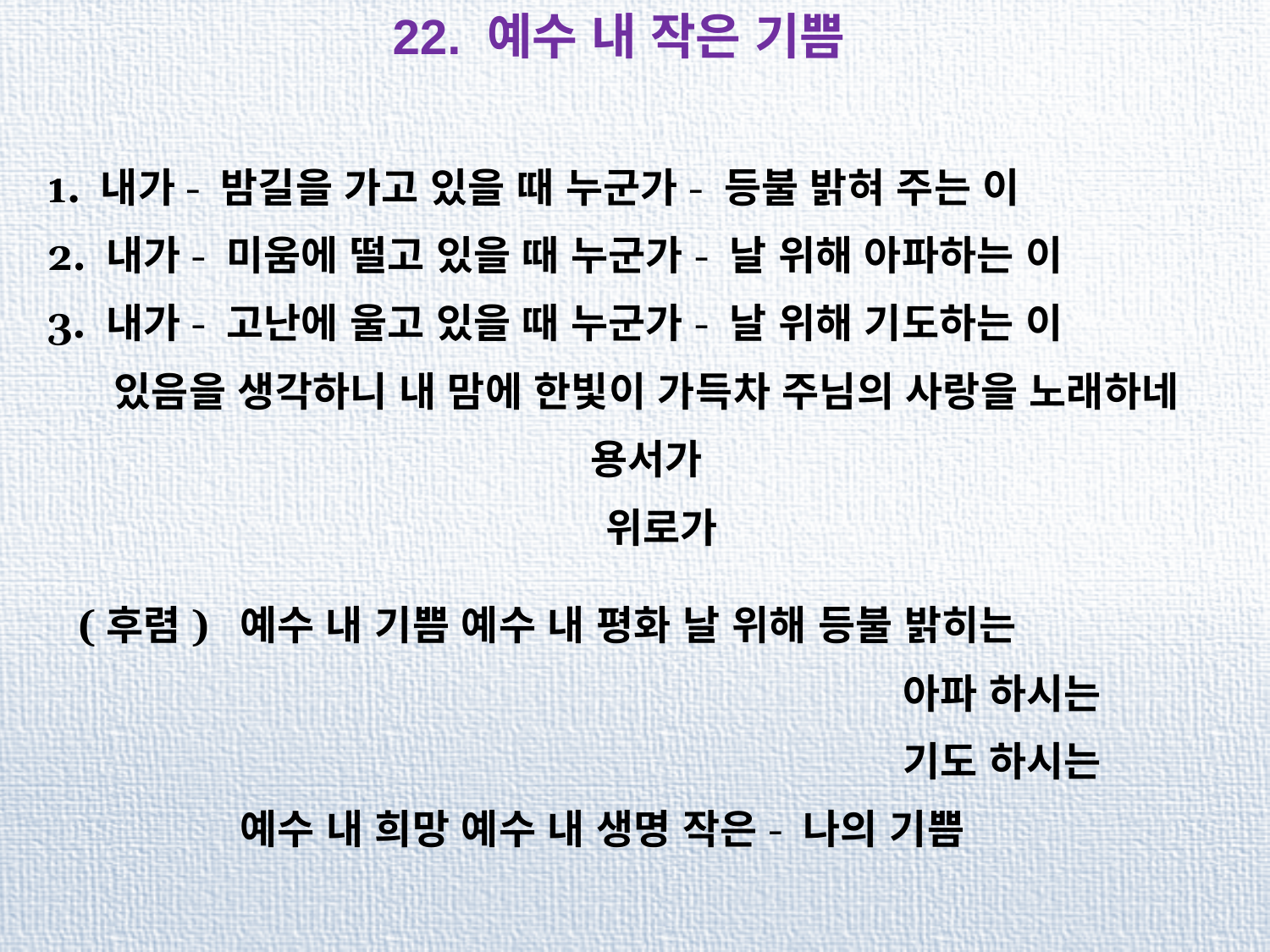

22. 예수 내 작은 기쁨
1. 내가- 밤길을 가고 있을 때 누군가- 등불 밝혀 주는 이
2. 내가- 미움에 떨고 있을 때 누군가- 날 위해 아파하는 이
3. 내가- 고난에 울고 있을 때 누군가- 날 위해 기도하는 이
     있음을 생각하니 내 맘에 한빛이 가득차 주님의 사랑을 노래하네
                                                  용서가
                                                위로가

   (후렴)  예수 내 기쁨 예수 내 평화 날 위해 등불 밝히는
                                                                          아파 하시는
                                                                          기도 하시는
                예수 내 희망 예수 내 생명 작은- 나의 기쁨